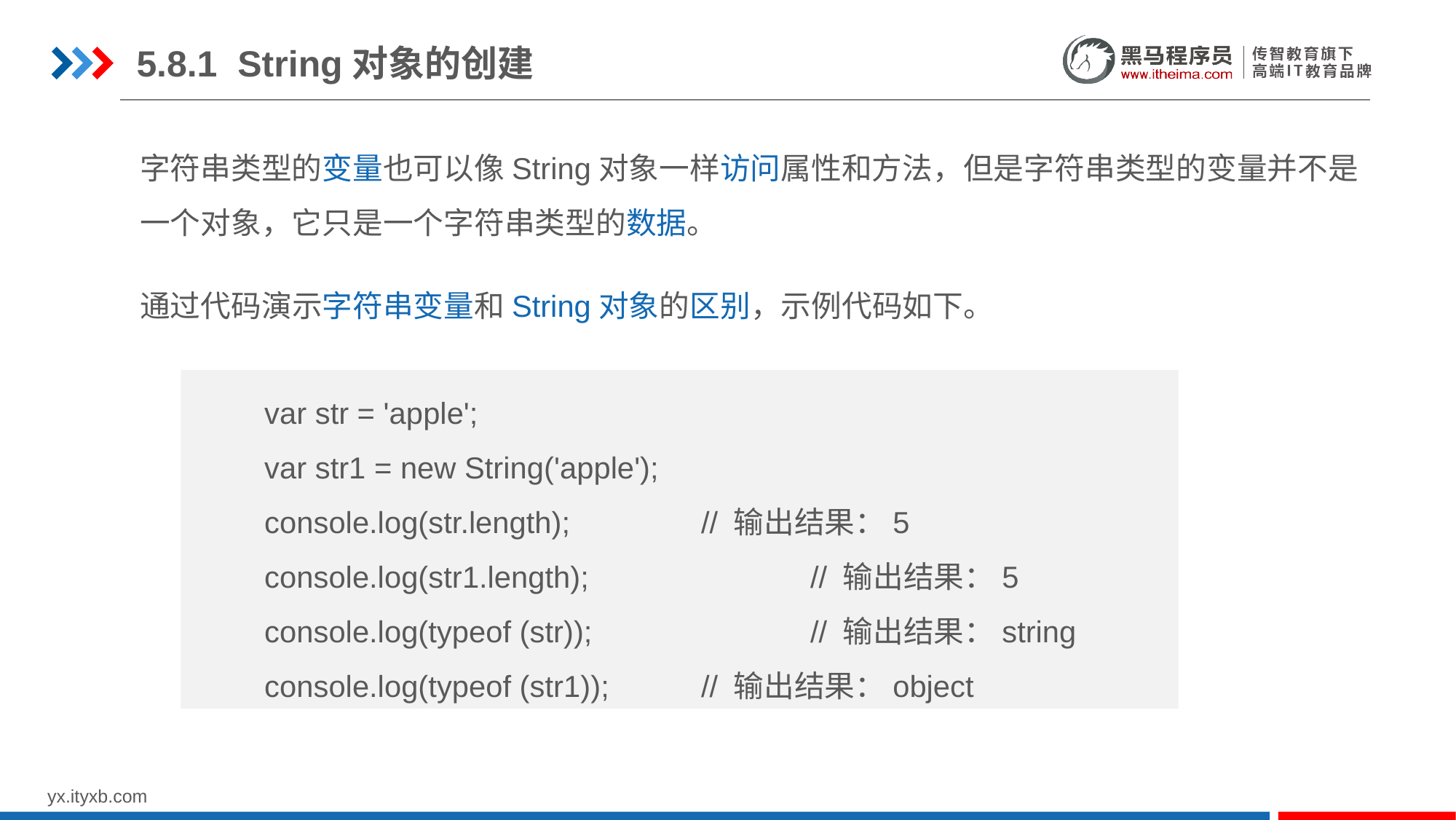

5.8.1  String对象的创建
字符串类型的变量也可以像String对象一样访问属性和方法，但是字符串类型的变量并不是一个对象，它只是一个字符串类型的数据。
通过代码演示字符串变量和String对象的区别，示例代码如下。
var str = 'apple';
var str1 = new String('apple');
console.log(str.length); 		// 输出结果：5
console.log(str1.length); 		// 输出结果：5
console.log(typeof (str)); 		// 输出结果：string
console.log(typeof (str1)); 	// 输出结果：object